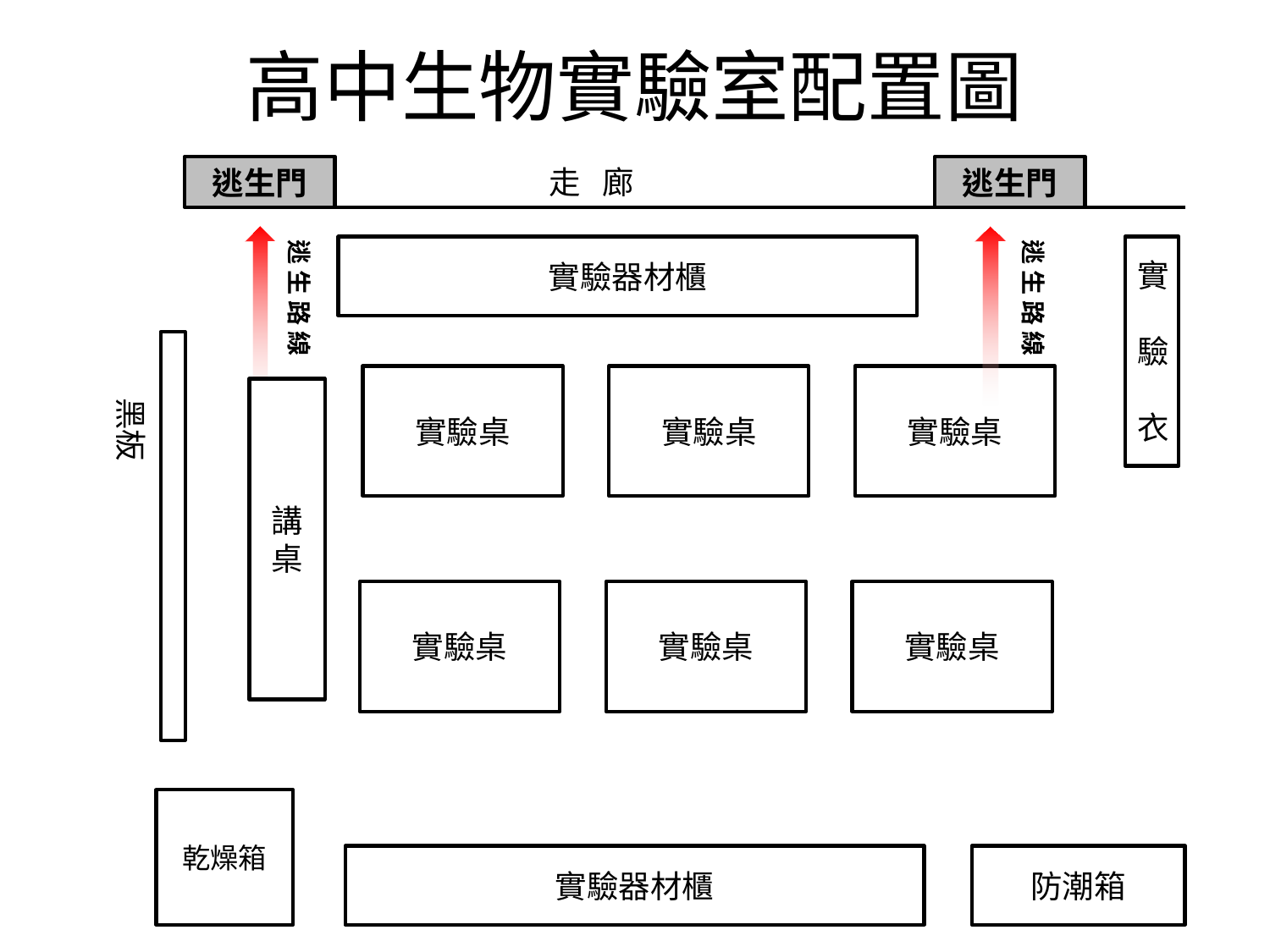

# 高中生物實驗室配置圖
走   廊
逃生門
逃生門

逃 生 路 線
逃 生 路 線
實驗器材櫃
實

驗

衣

實驗桌
實驗桌
實驗桌
講桌
黑板
實驗桌
實驗桌
實驗桌
乾燥箱
實驗器材櫃
防潮箱